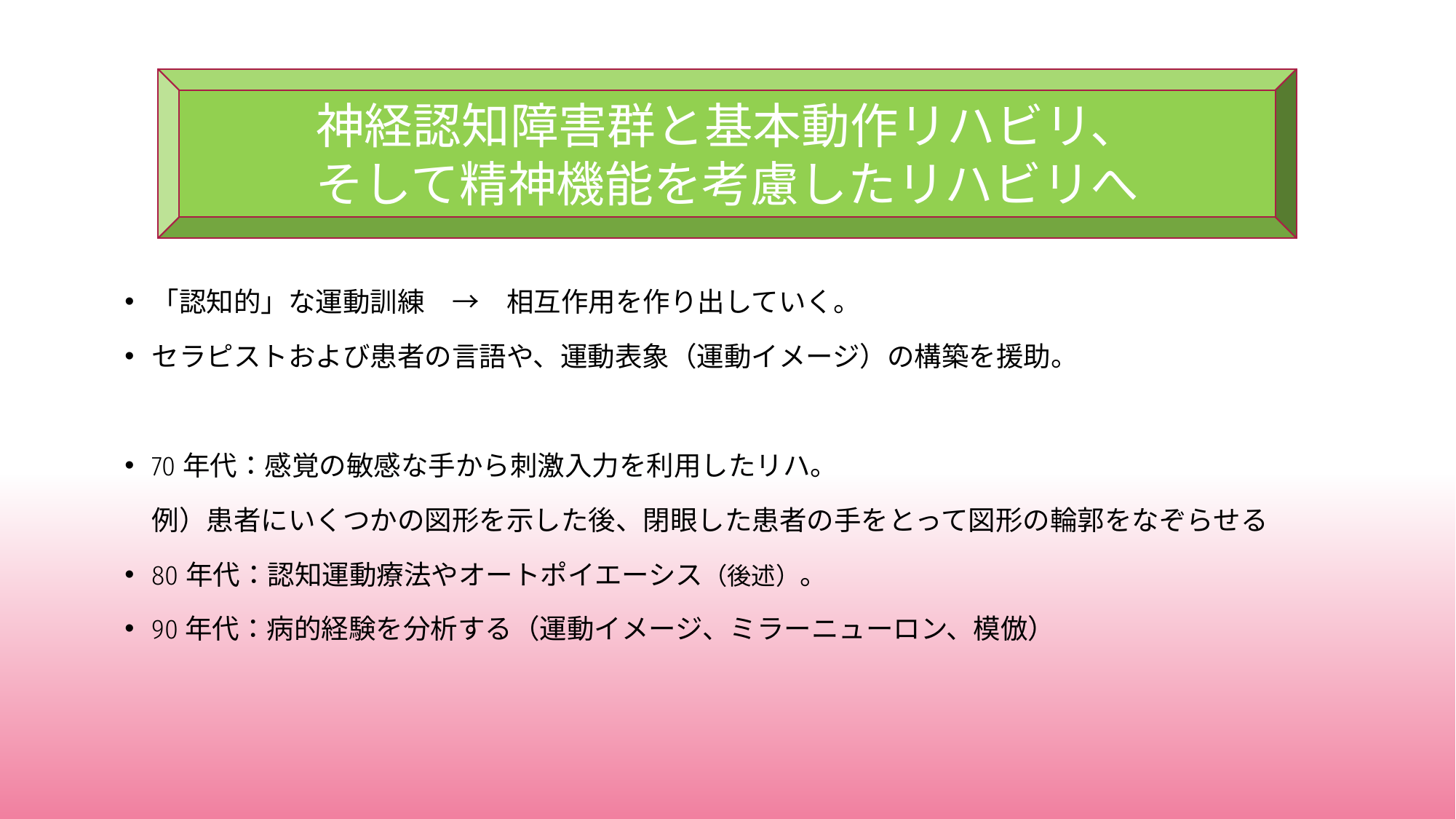

神経認知障害群と基本動作リハビリ、
そして精神機能を考慮したリハビリへ
「認知的」な運動訓練　→　相互作用を作り出していく。
セラピストおよび患者の言語や、運動表象（運動イメージ）の構築を援助。

70年代：感覚の敏感な手から刺激入力を利用したリハ。
　例）患者にいくつかの図形を示した後、閉眼した患者の手をとって図形の輪郭をなぞらせる
80年代：認知運動療法やオートポイエーシス（後述）。
90年代：病的経験を分析する（運動イメージ、ミラーニューロン、模倣）